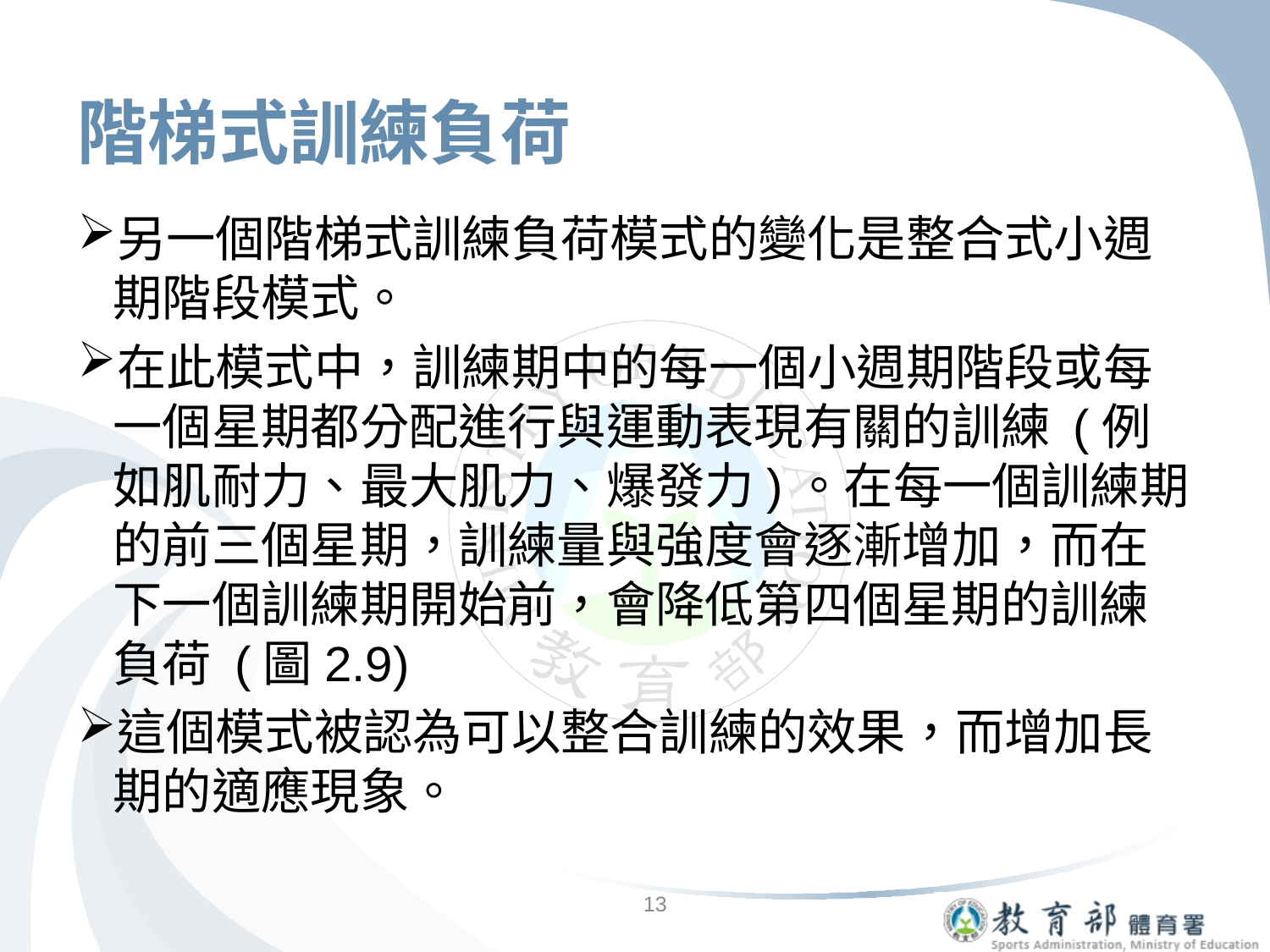

# 階梯式訓練負荷
另一個階梯式訓練負荷模式的變化是整合式小週期階段模式。
在此模式中，訓練期中的每一個小週期階段或每一個星期都分配進行與運動表現有關的訓練 (例如肌耐力、最大肌力、爆發力)。在每一個訓練期的前三個星期，訓練量與強度會逐漸增加，而在下一個訓練期開始前，會降低第四個星期的訓練負荷 (圖2.9)
這個模式被認為可以整合訓練的效果，而增加長期的適應現象。
13